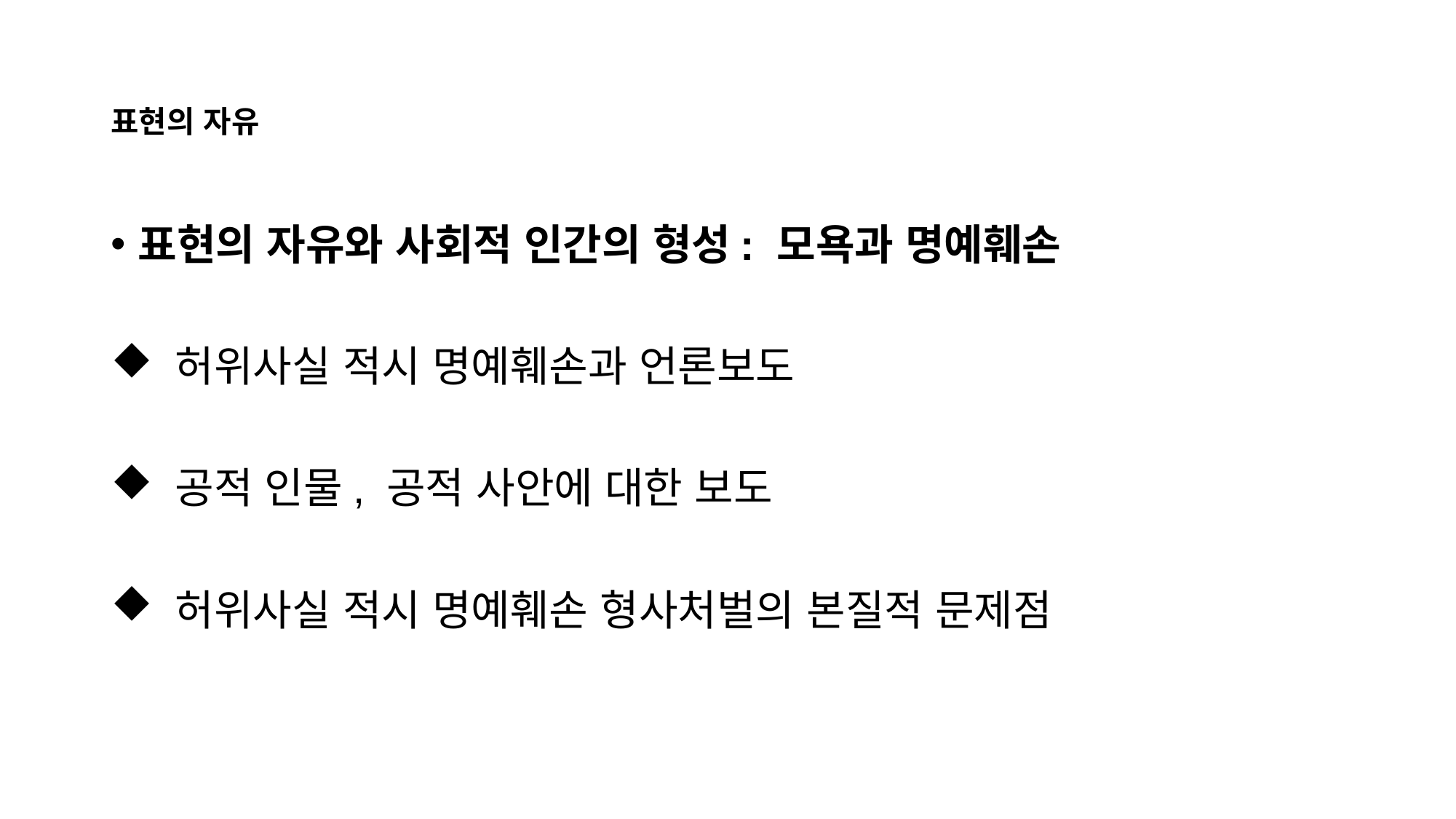

# 표현의 자유
표현의 자유와 사회적 인간의 형성: 모욕과 명예훼손

 허위사실 적시 명예훼손과 언론보도

 공적 인물, 공적 사안에 대한 보도

 허위사실 적시 명예훼손 형사처벌의 본질적 문제점